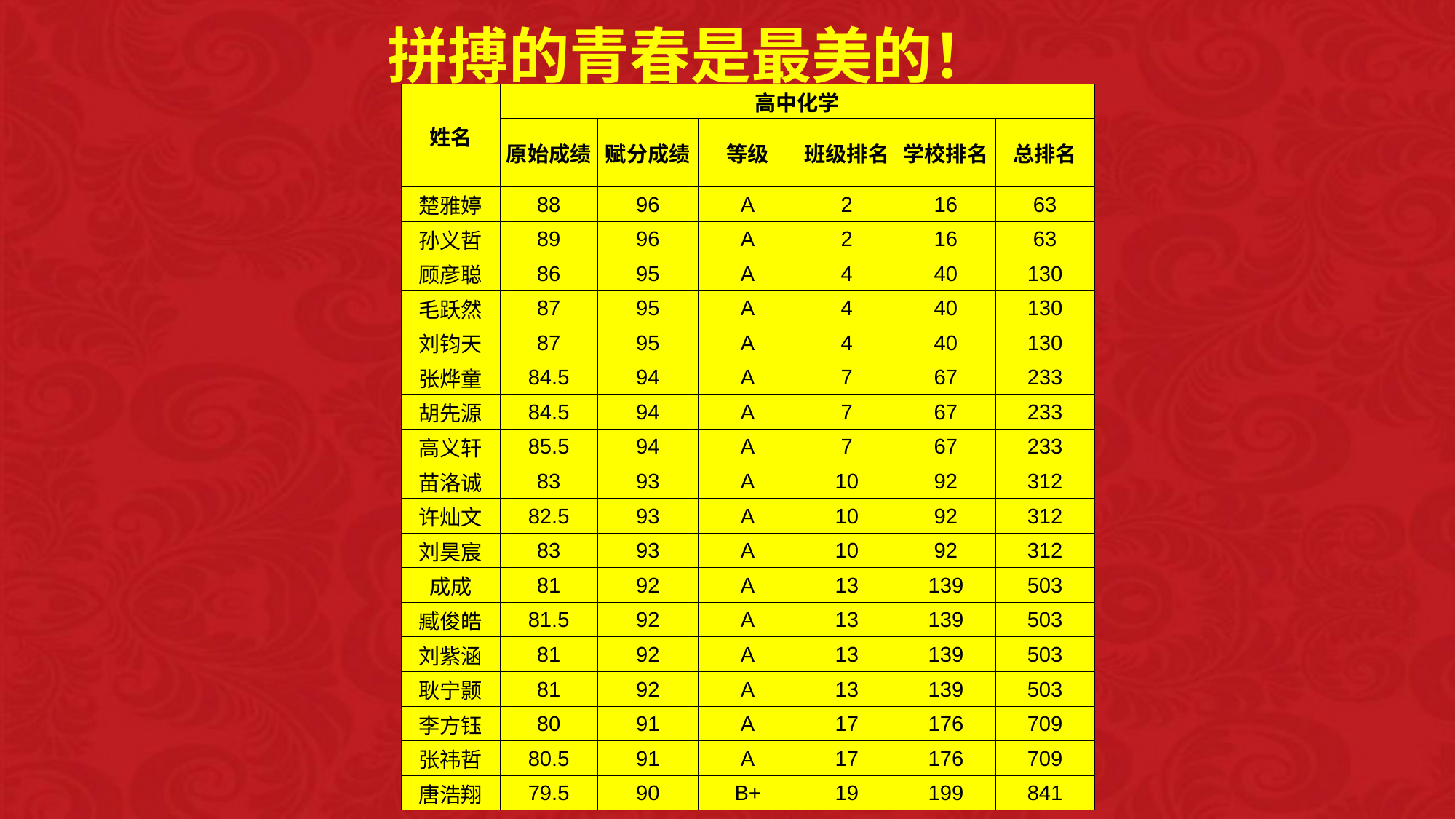

拼搏的青春是最美的！
| 姓名 | 高中化学 |  |  |  |  |  |
| --- | --- | --- | --- | --- | --- | --- |
|  | 原始成绩 | 赋分成绩 | 等级 | 班级排名 | 学校排名 | 总排名 |
| 楚雅婷 | 88 | 96 | A | 2 | 16 | 63 |
| 孙义哲 | 89 | 96 | A | 2 | 16 | 63 |
| 顾彦聪 | 86 | 95 | A | 4 | 40 | 130 |
| 毛跃然 | 87 | 95 | A | 4 | 40 | 130 |
| 刘钧天 | 87 | 95 | A | 4 | 40 | 130 |
| 张烨童 | 84.5 | 94 | A | 7 | 67 | 233 |
| 胡先源 | 84.5 | 94 | A | 7 | 67 | 233 |
| 高义轩 | 85.5 | 94 | A | 7 | 67 | 233 |
| 苗洛诚 | 83 | 93 | A | 10 | 92 | 312 |
| 许灿文 | 82.5 | 93 | A | 10 | 92 | 312 |
| 刘昊宸 | 83 | 93 | A | 10 | 92 | 312 |
| 成成 | 81 | 92 | A | 13 | 139 | 503 |
| 臧俊皓 | 81.5 | 92 | A | 13 | 139 | 503 |
| 刘紫涵 | 81 | 92 | A | 13 | 139 | 503 |
| 耿宁颢 | 81 | 92 | A | 13 | 139 | 503 |
| 李方钰 | 80 | 91 | A | 17 | 176 | 709 |
| 张祎哲 | 80.5 | 91 | A | 17 | 176 | 709 |
| 唐浩翔 | 79.5 | 90 | B+ | 19 | 199 | 841 |